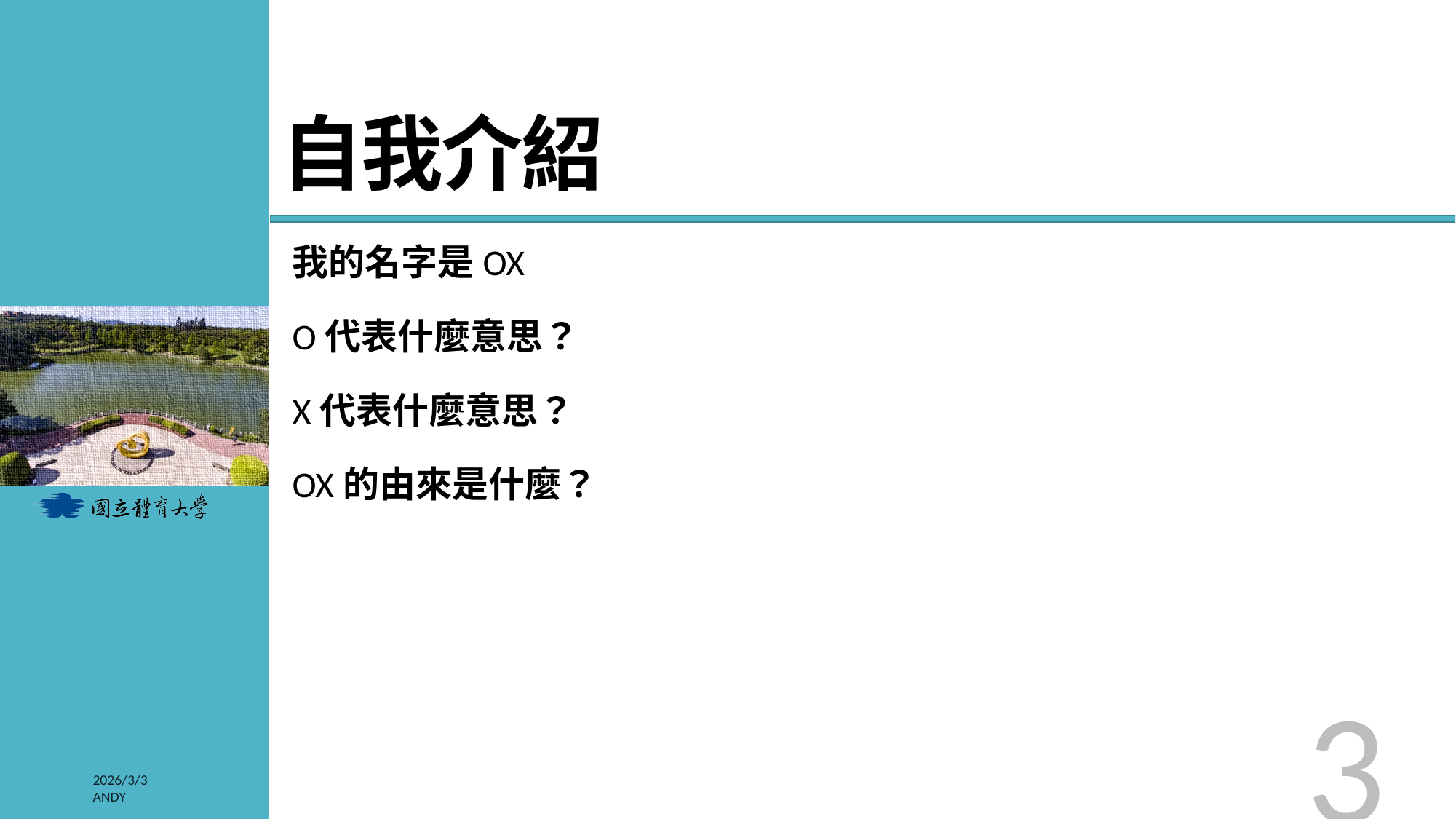

# 自我介紹
我的名字是OX
O代表什麼意思？
X代表什麼意思？
OX的由來是什麼？
3
2026/3/3
Andy